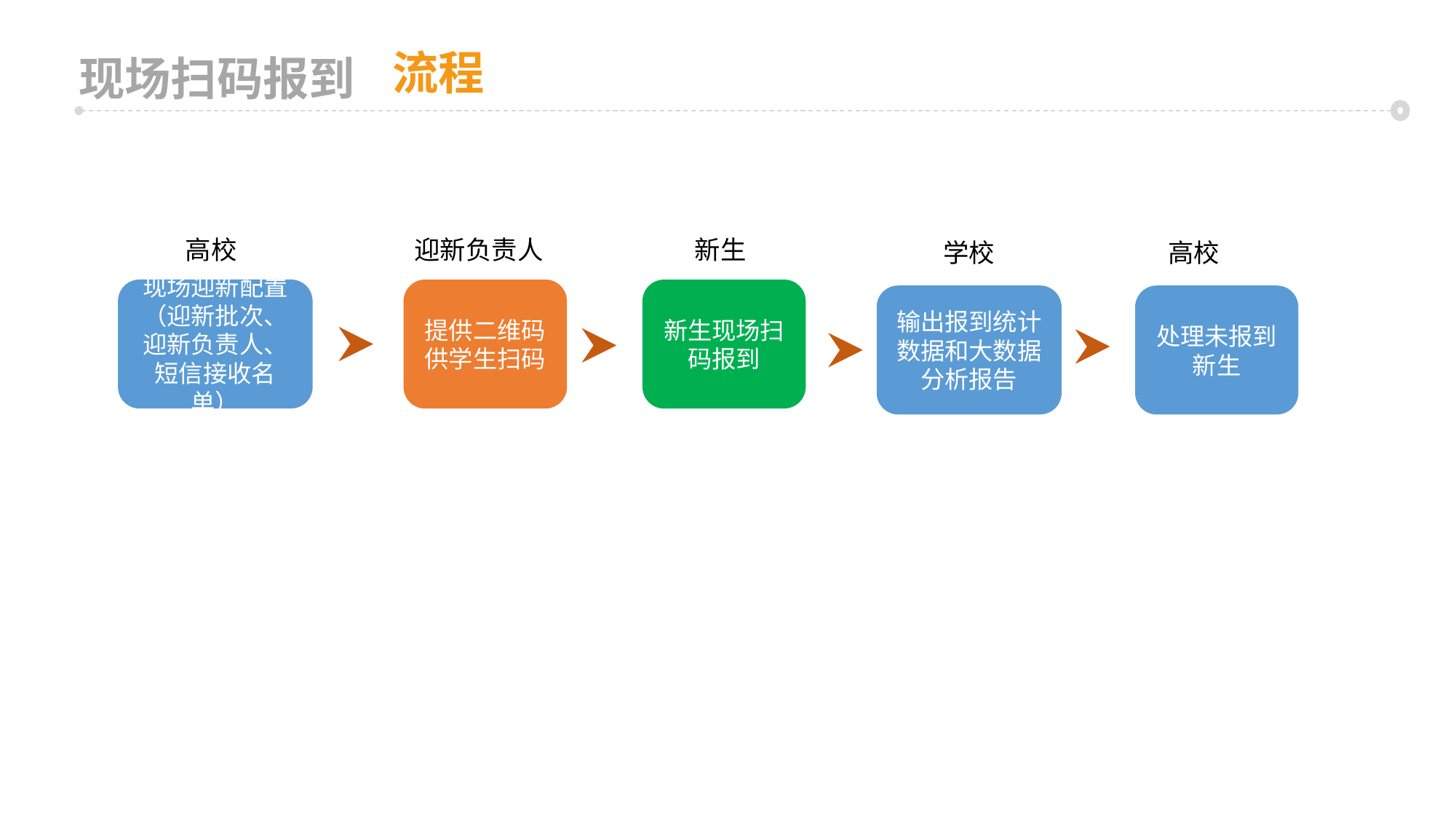

流程
现场扫码报到

高校
迎新负责人
新生
学校
高校
现场迎新配置
（迎新批次、迎新负责人、短信接收名单）
提供二维码供学生扫码
新生现场扫码报到
输出报到统计数据和大数据分析报告
处理未报到新生